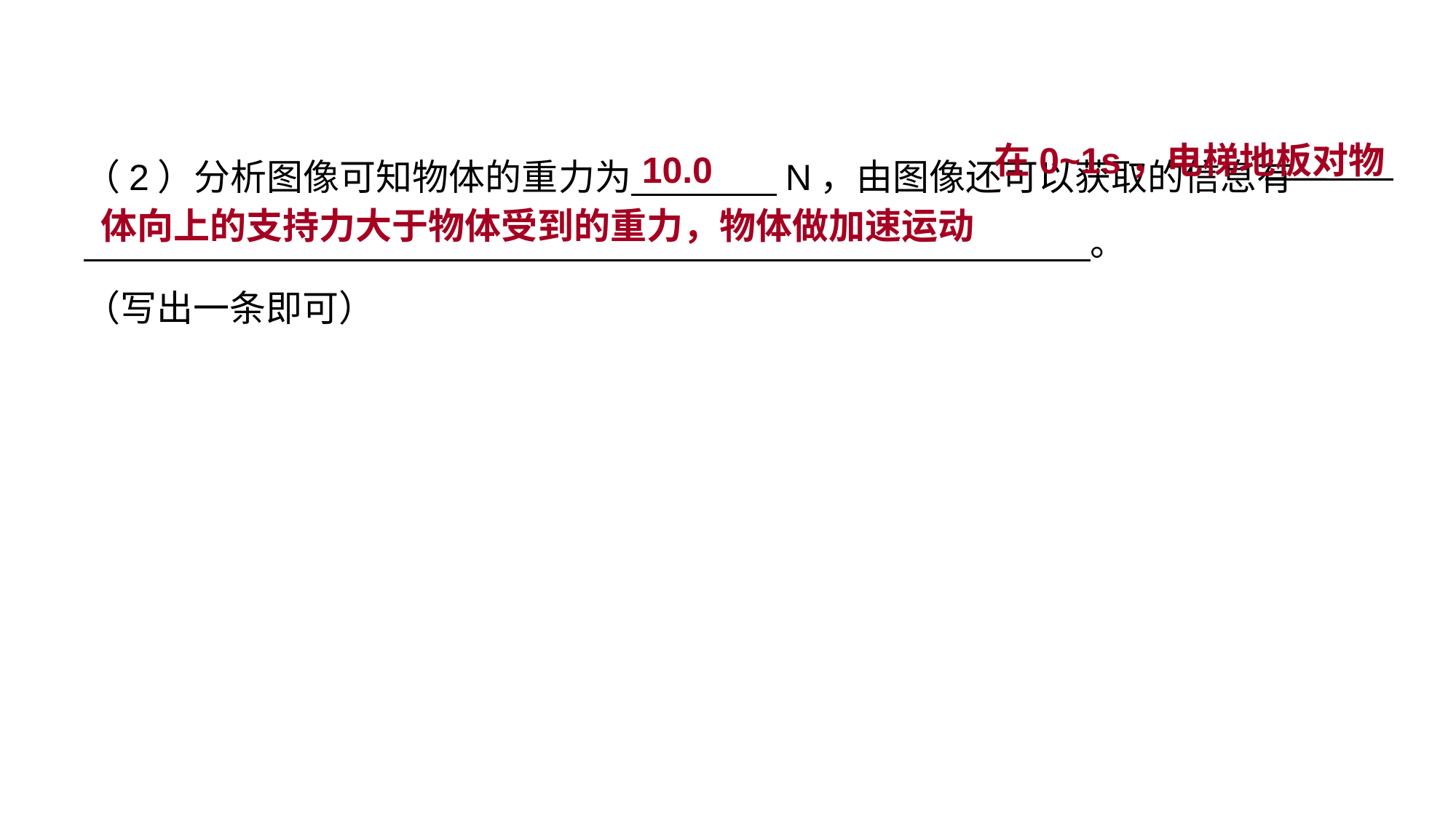

在0~1s，电梯地板对物体向上的支持力大于物体受到的重力，物体做加速运动
10.0
（2）分析图像可知物体的重力为　　　　N，由图像还可以获取的信息有
　 　                                                                                                                 。
（写出一条即可）
真题回顾 把握考向